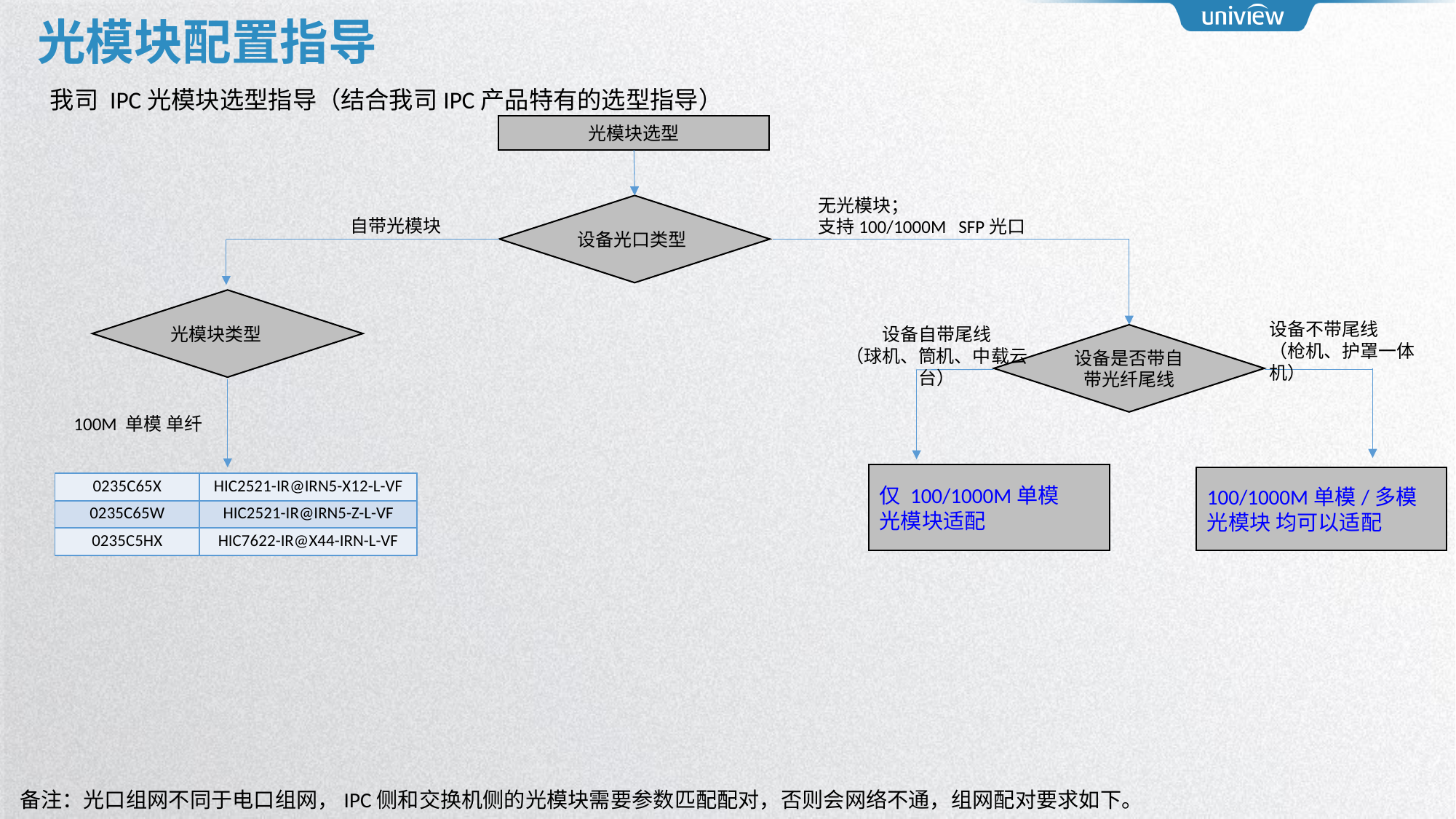

# 光模块配置指导
我司 IPC光模块选型指导（结合我司IPC产品特有的选型指导）
光模块选型
无光模块；
支持100/1000M   SFP光口
设备光口类型
自带光模块
光模块类型
设备不带尾线
（枪机、护罩一体机）
设备自带尾线
（球机、筒机、中载云台）
设备是否带自带光纤尾线
100M 单模 单纤
仅 100/1000M单模
光模块适配
100/1000M单模/多模 光模块 均可以适配
| 0235C65X | HIC2521-IR@IRN5-X12-L-VF |
| --- | --- |
| 0235C65W | HIC2521-IR@IRN5-Z-L-VF |
| 0235C5HX | HIC7622-IR@X44-IRN-L-VF |
备注：光口组网不同于电口组网，IPC侧和交换机侧的光模块需要参数匹配配对，否则会网络不通，组网配对要求如下。